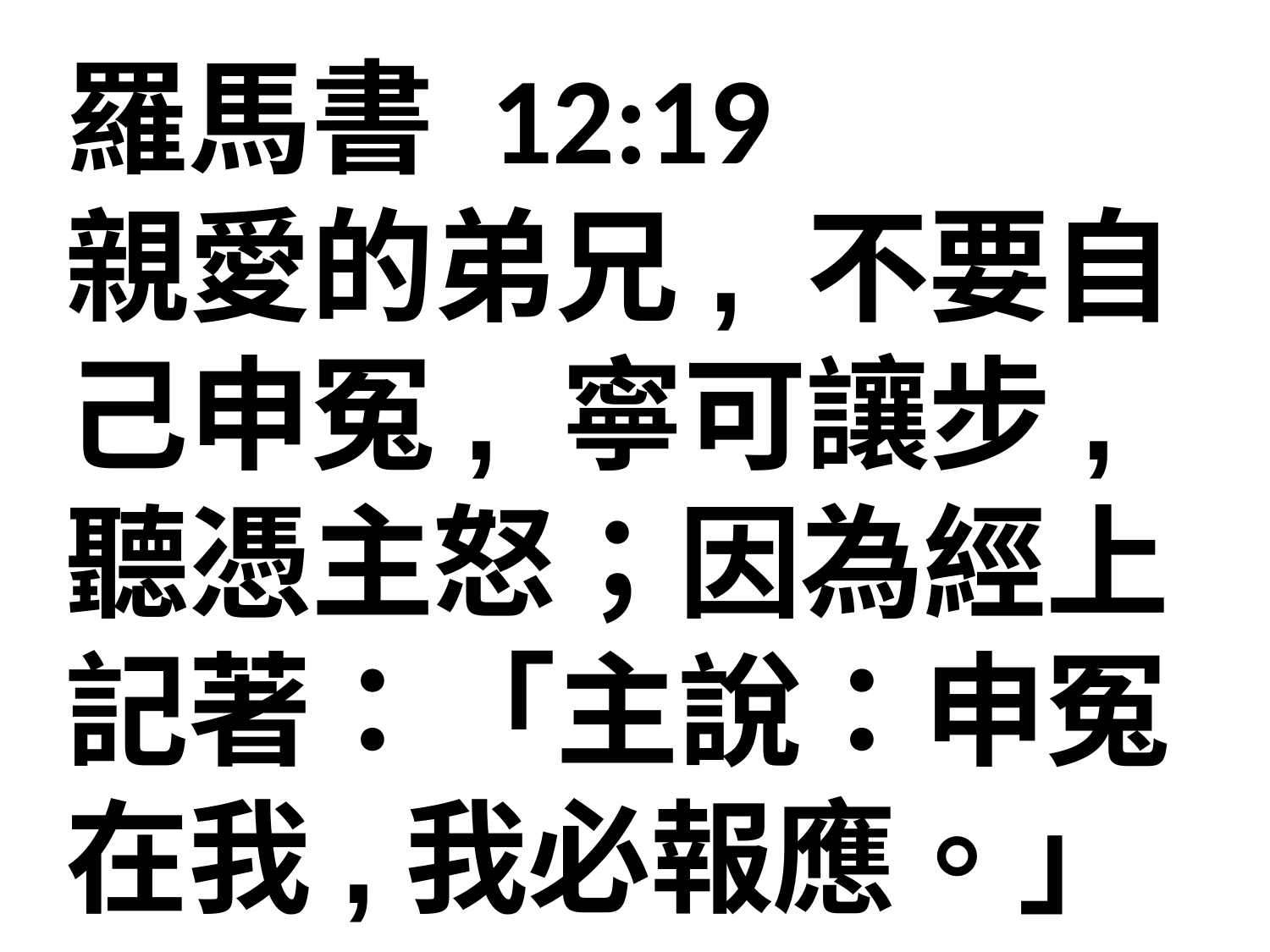

羅馬書 12:19
親愛的弟兄, 不要自己申冤, 寧可讓步,聽憑主怒；因為經上記著：「主說：申冤在我,我必報應。」